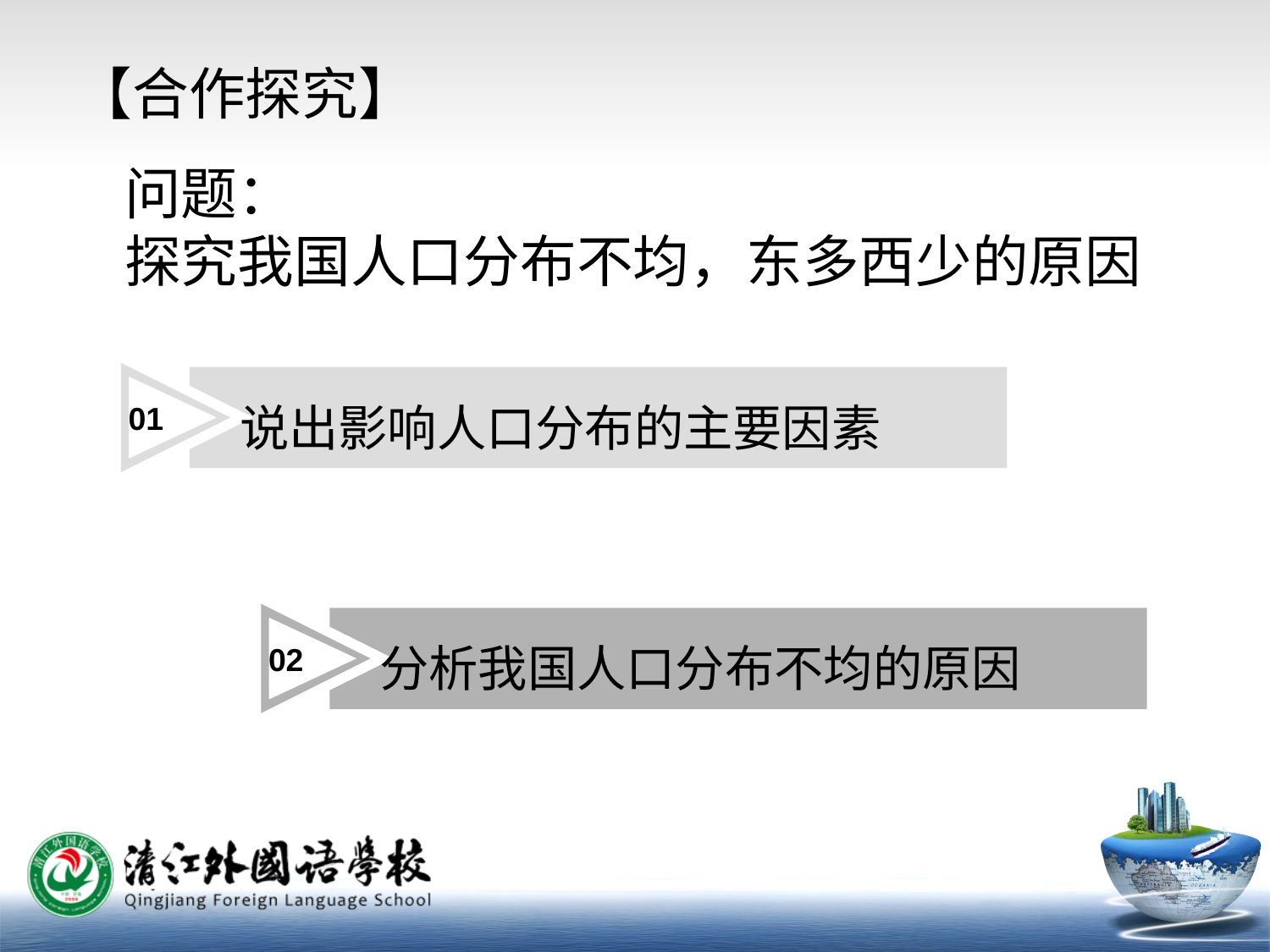

# 【合作探究】
问题：
探究我国人口分布不均，东多西少的原因
01
说出影响人口分布的主要因素
02
分析我国人口分布不均的原因